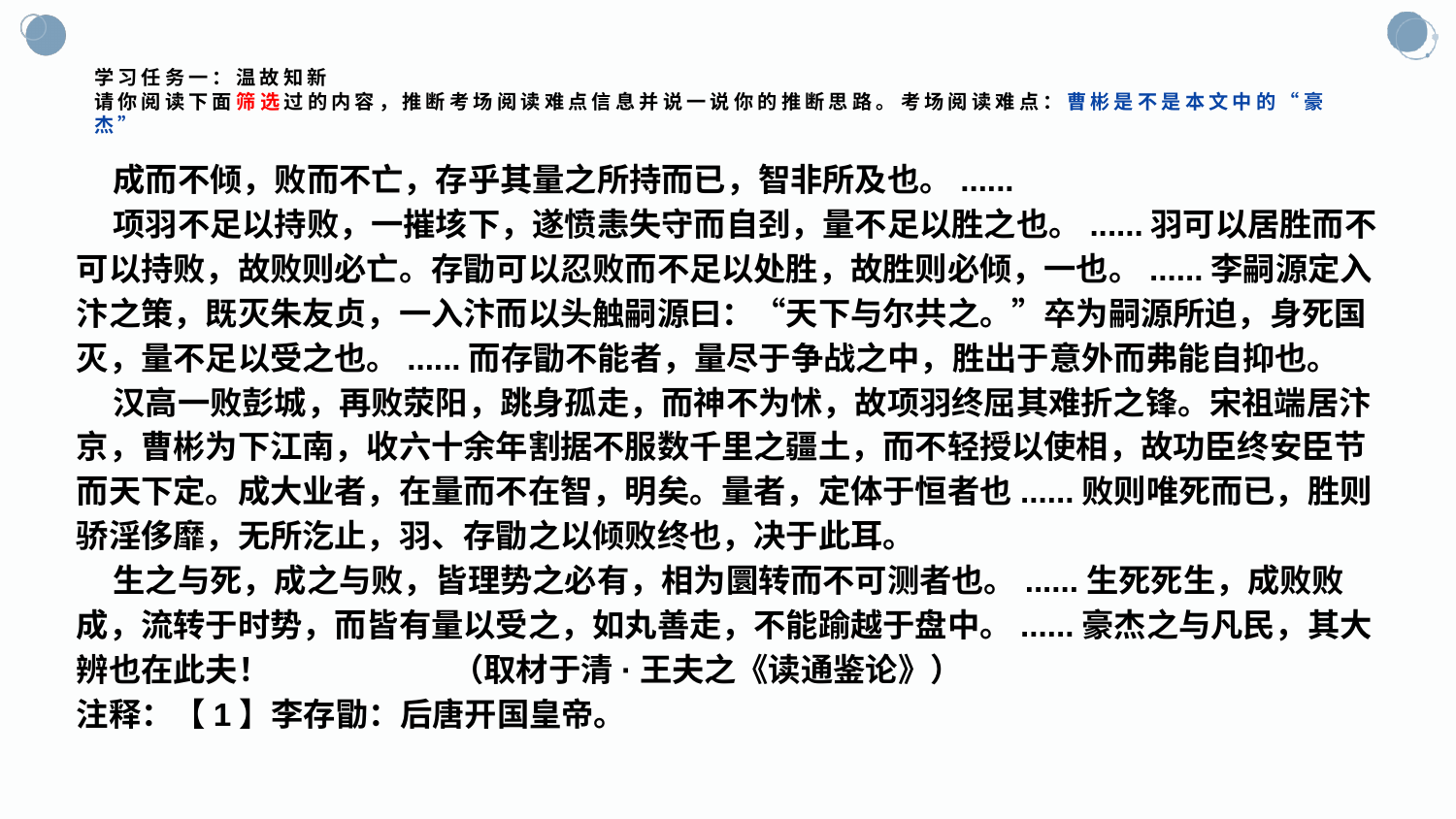

# 学习任务一：温故知新 请你阅读下面筛选过的内容，推断考场阅读难点信息并说一说你的推断思路。考场阅读难点：曹彬是不是本文中的“豪杰”
    成而不倾，败而不亡，存乎其量之所持而已，智非所及也。......
    项羽不足以持败，一摧垓下，遂愤恚失守而自刭，量不足以胜之也。......羽可以居胜而不可以持败，故败则必亡。存勖可以忍败而不足以处胜，故胜则必倾，一也。......李嗣源定入汴之策，既灭朱友贞，一入汴而以头触嗣源曰：“天下与尔共之。”卒为嗣源所迫，身死国灭，量不足以受之也。......而存勖不能者，量尽于争战之中，胜出于意外而弗能自抑也。
    汉高一败彭城，再败荥阳，跳身孤走，而神不为怵，故项羽终屈其难折之锋。宋祖端居汴京，曹彬为下江南，收六十余年割据不服数千里之疆土，而不轻授以使相，故功臣终安臣节而天下定。成大业者，在量而不在智，明矣。量者，定体于恒者也......败则唯死而已，胜则骄淫侈靡，无所汔止，羽、存勖之以倾败终也，决于此耳。
    生之与死，成之与败，皆理势之必有，相为圜转而不可测者也。......生死死生，成败败成，流转于时势，而皆有量以受之，如丸善走，不能踰越于盘中。......豪杰之与凡民，其大辨也在此夫！                         （取材于清·王夫之《读通鉴论》）
注释：【1】李存勖：后唐开国皇帝。